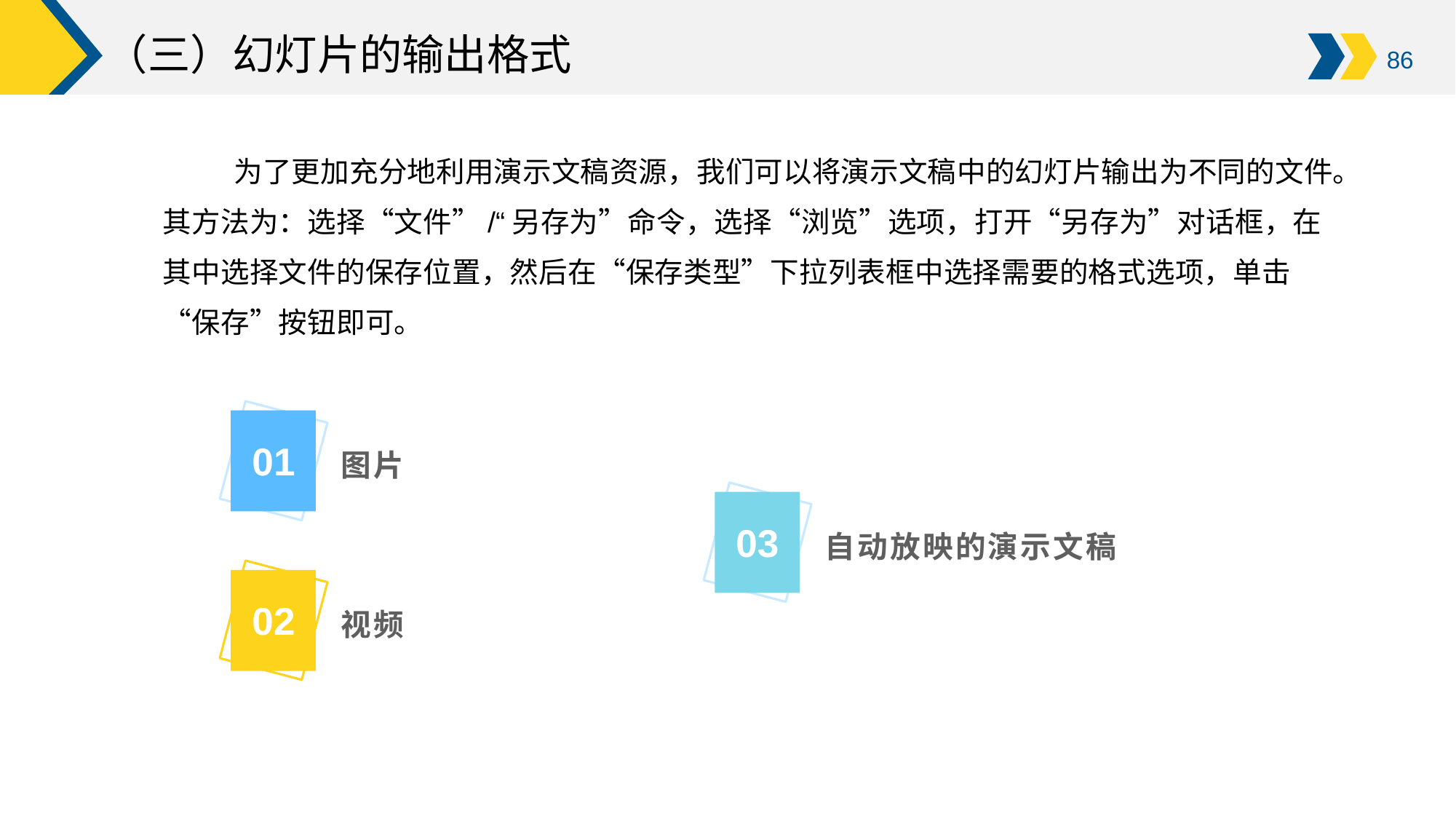

# （三）幻灯片的输出格式
为了更加充分地利用演示文稿资源，我们可以将演示文稿中的幻灯片输出为不同的文件。其方法为：选择“文件”/“另存为”命令，选择“浏览”选项，打开“另存为”对话框，在其中选择文件的保存位置，然后在“保存类型”下拉列表框中选择需要的格式选项，单击“保存”按钮即可。
图片

01
自动放映的演示文稿

03
视频

02